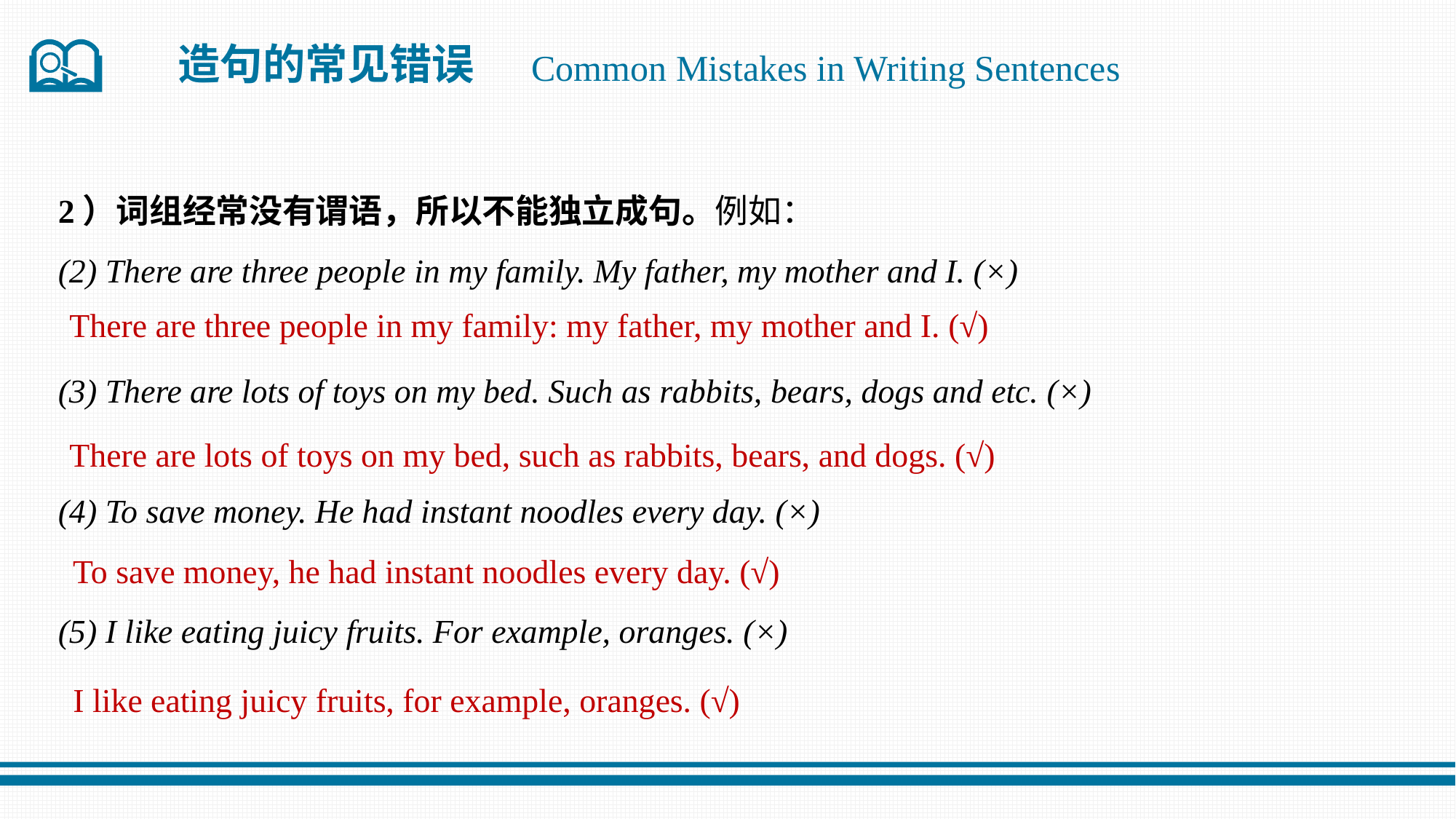

造句的常见错误
Common Mistakes in Writing Sentences
2）词组经常没有谓语，所以不能独立成句。例如：
(2) There are three people in my family. My father, my mother and I. (×)

(3) There are lots of toys on my bed. Such as rabbits, bears, dogs and etc. (×)

(4) To save money. He had instant noodles every day. (×)

(5) I like eating juicy fruits. For example, oranges. (×)
There are three people in my family: my father, my mother and I. (√)
There are lots of toys on my bed, such as rabbits, bears, and dogs. (√)
To save money, he had instant noodles every day. (√)
I like eating juicy fruits, for example, oranges. (√)